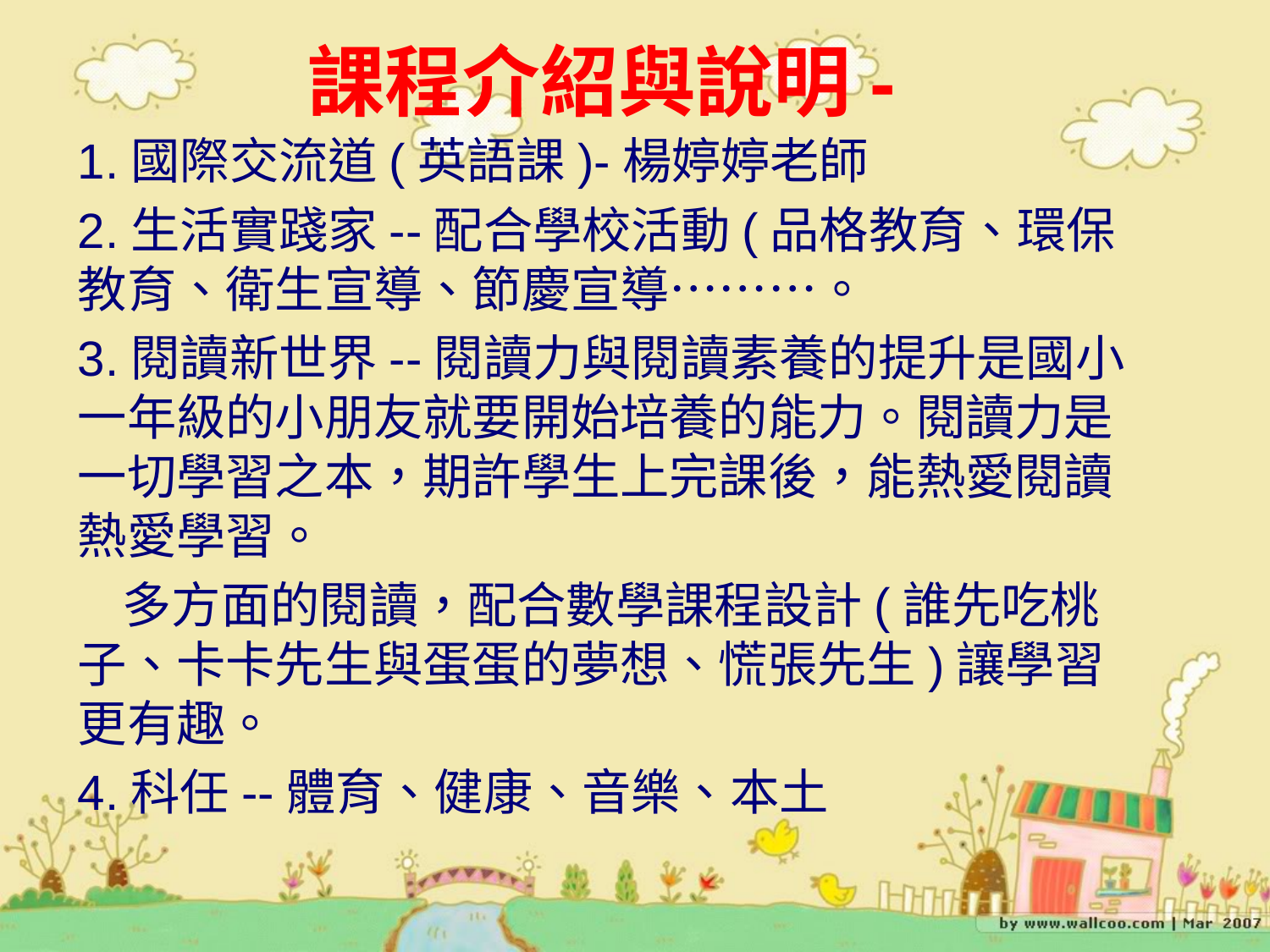

# 課程介紹與說明-
1.國際交流道(英語課)-楊婷婷老師
2.生活實踐家--配合學校活動(品格教育、環保教育、衛生宣導、節慶宣導………。
3.閱讀新世界--閱讀力與閱讀素養的提升是國小一年級的小朋友就要開始培養的能力。閱讀力是一切學習之本，期許學生上完課後，能熱愛閱讀熱愛學習。
   多方面的閱讀，配合數學課程設計(誰先吃桃子、卡卡先生與蛋蛋的夢想、慌張先生)讓學習更有趣。
4.科任--體育、健康、音樂、本土